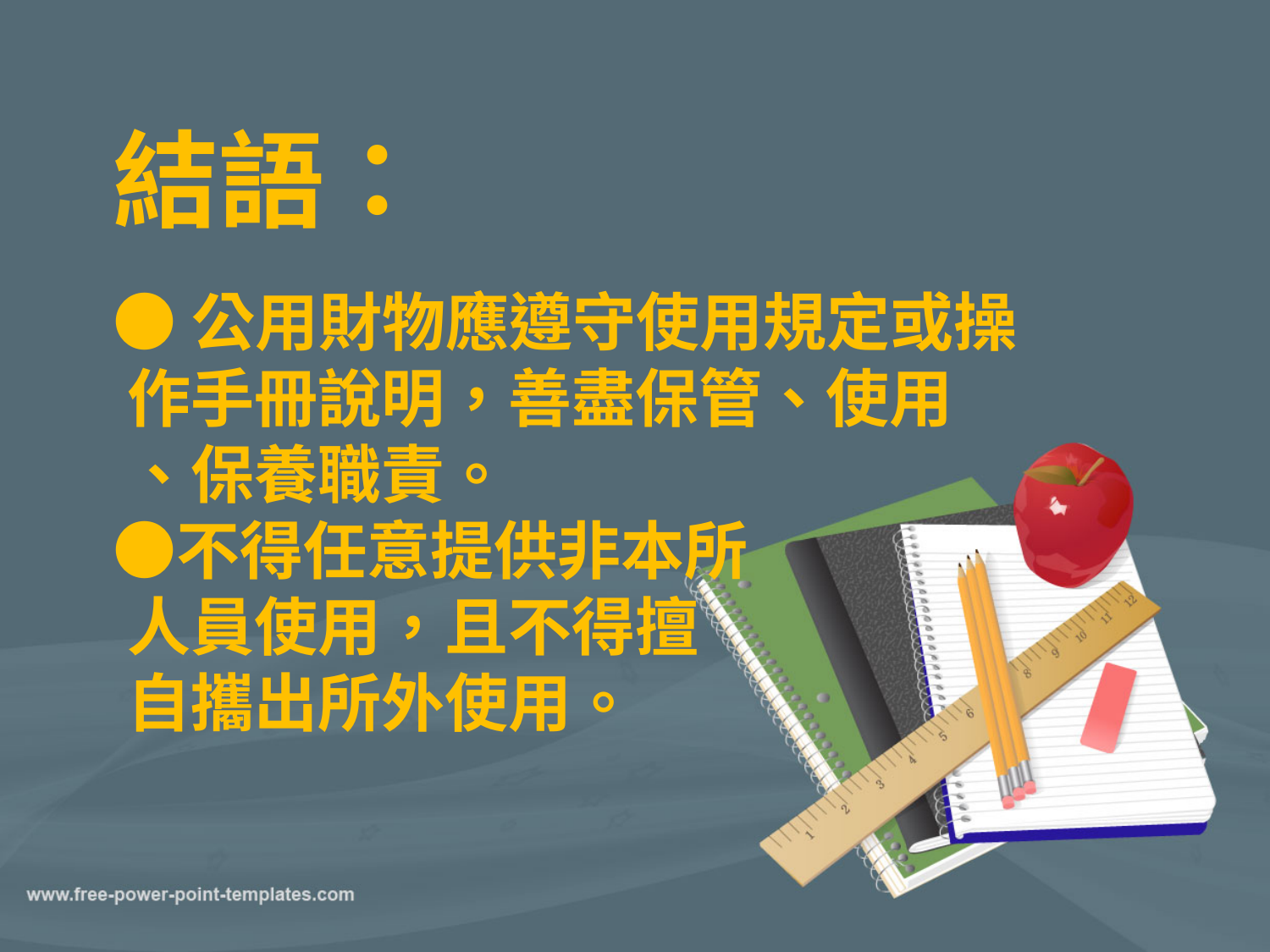

結語：

# ●公用財物應遵守使用規定或操 作手冊說明，善盡保管、使用 、保養職責。 ●不得任意提供非本所 人員使用，且不得擅 自攜出所外使用。